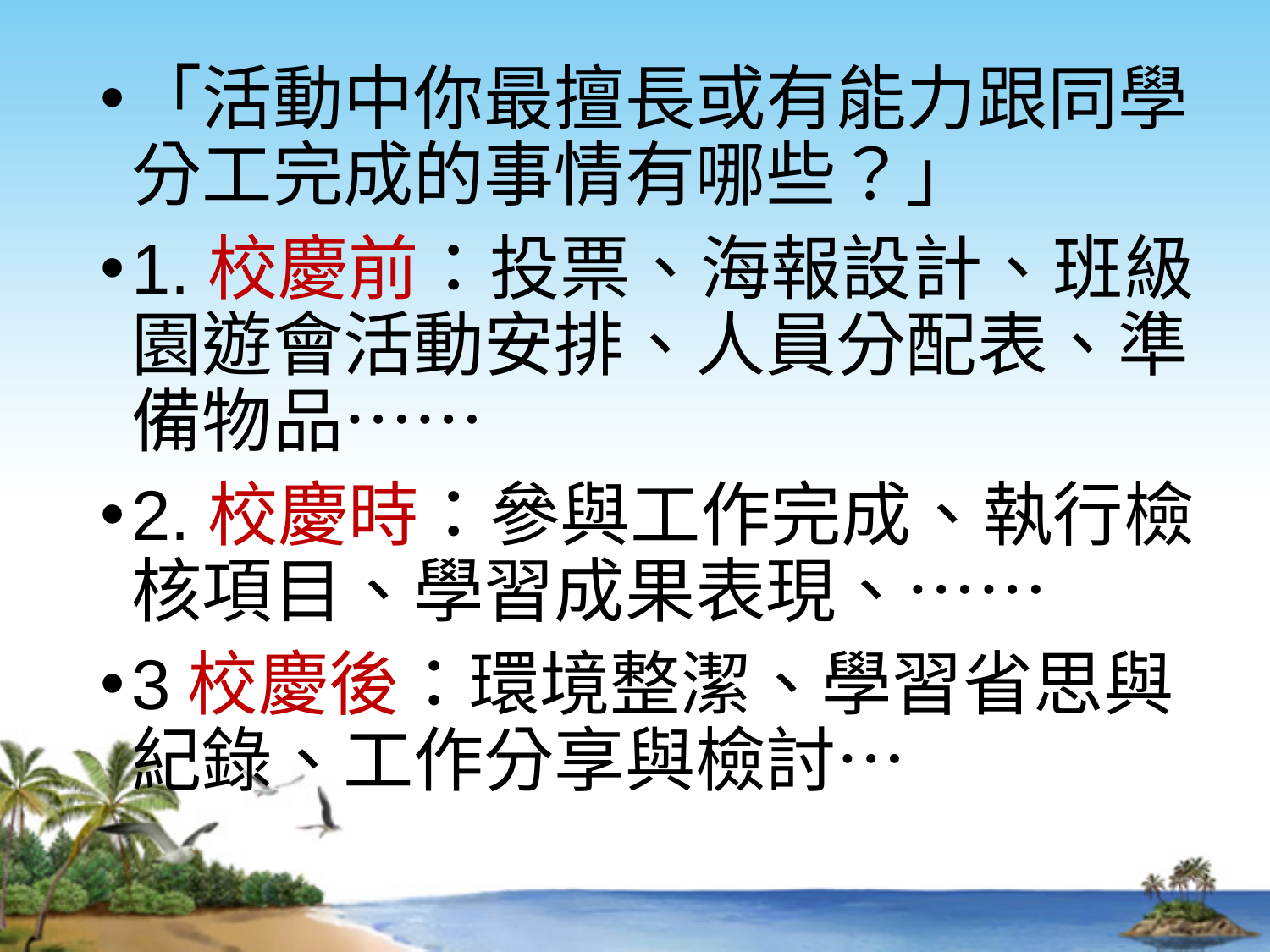

#
「活動中你最擅長或有能力跟同學分工完成的事情有哪些？」
1.校慶前：投票、海報設計、班級園遊會活動安排、人員分配表、準備物品⋯⋯
2.校慶時：參與工作完成、執行檢核項目、學習成果表現、⋯⋯
3校慶後：環境整潔、學習省思與紀錄、工作分享與檢討⋯